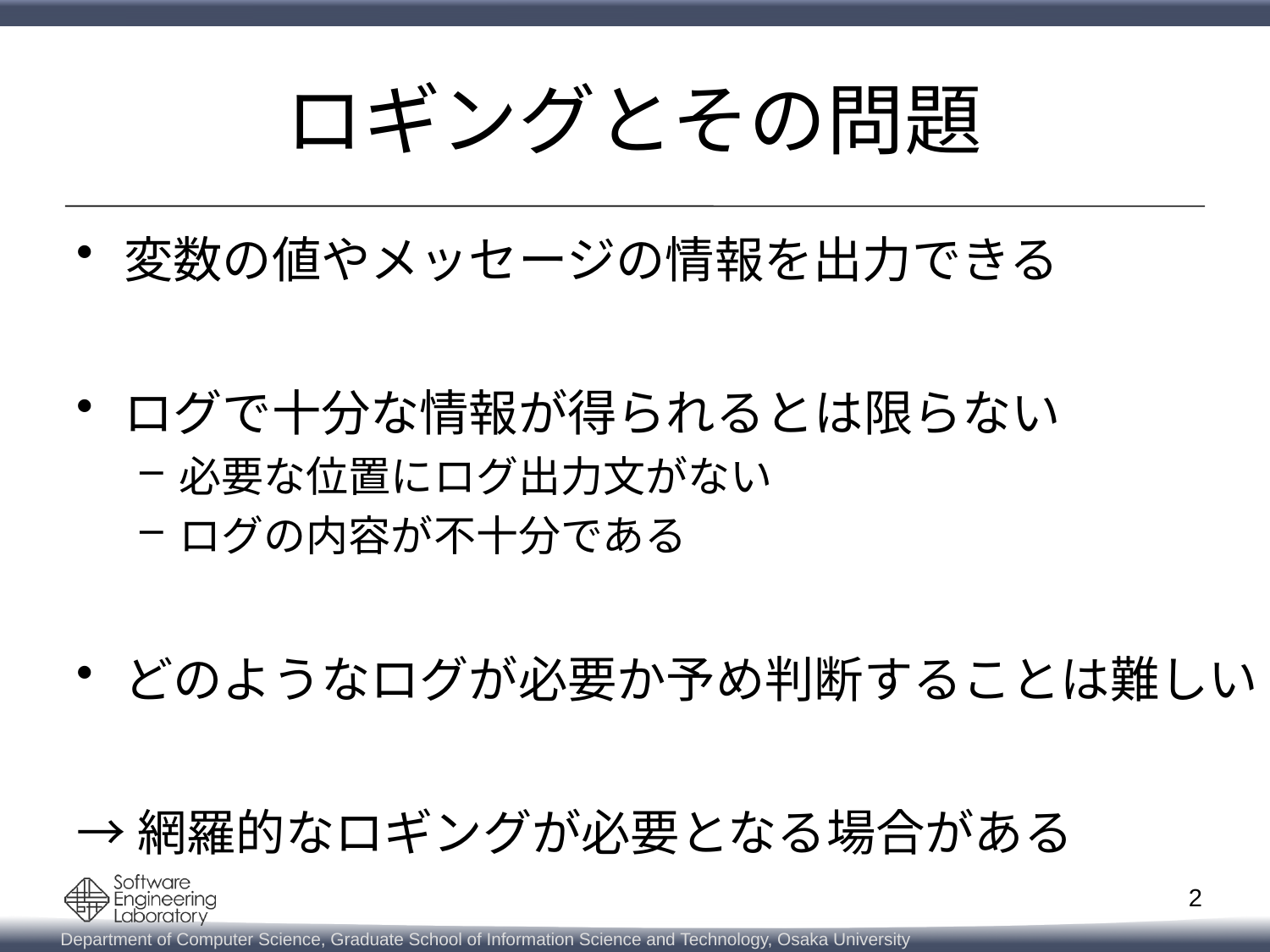

# ロギングとその問題
変数の値やメッセージの情報を出力できる

ログで十分な情報が得られるとは限らない
必要な位置にログ出力文がない
ログの内容が不十分である

どのようなログが必要か予め判断することは難しい

→網羅的なロギングが必要となる場合がある
2